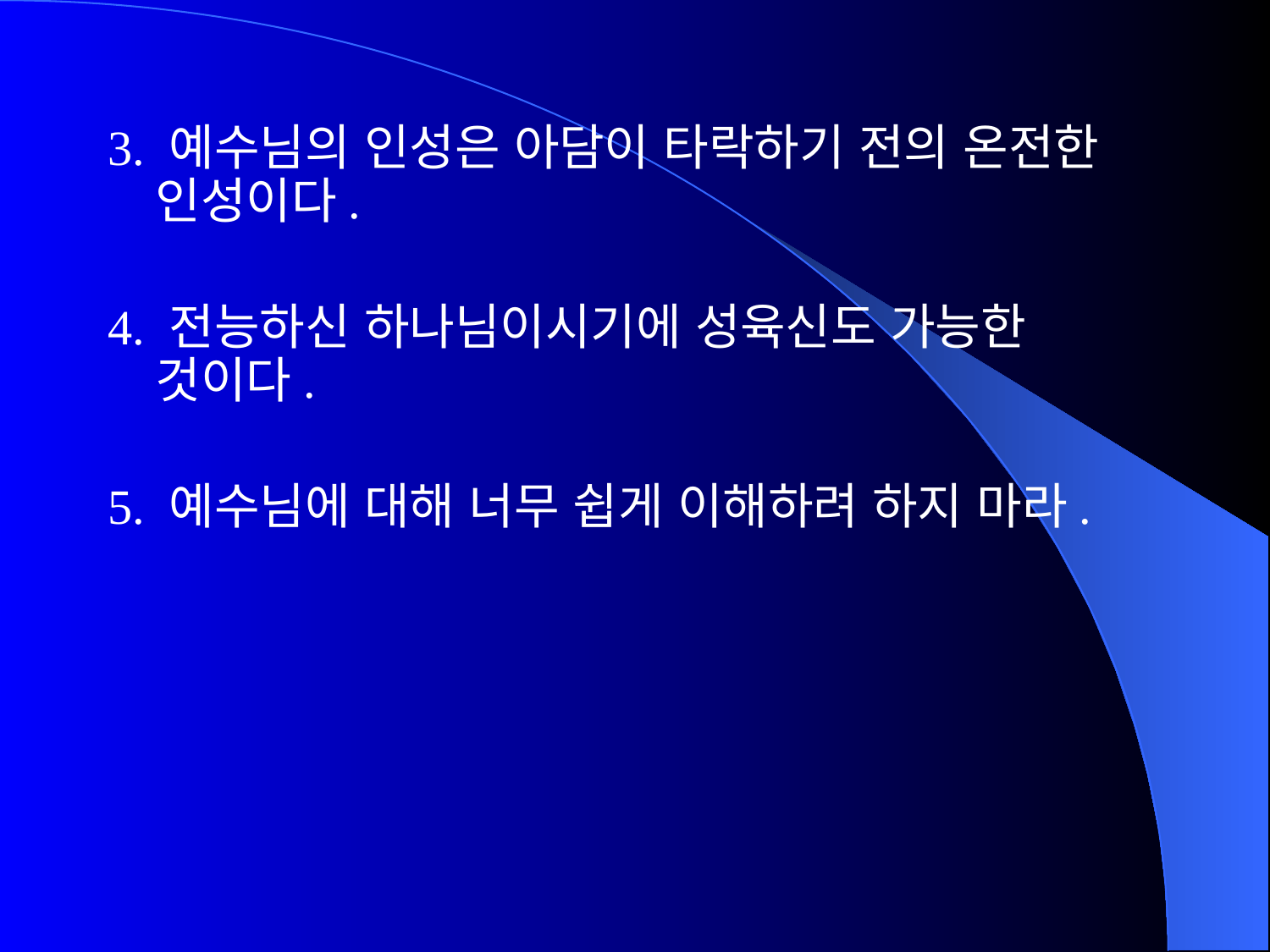

3. 예수님의 인성은 아담이 타락하기 전의 온전한 인성이다.

4. 전능하신 하나님이시기에 성육신도 가능한 것이다.

5. 예수님에 대해 너무 쉽게 이해하려 하지 마라.